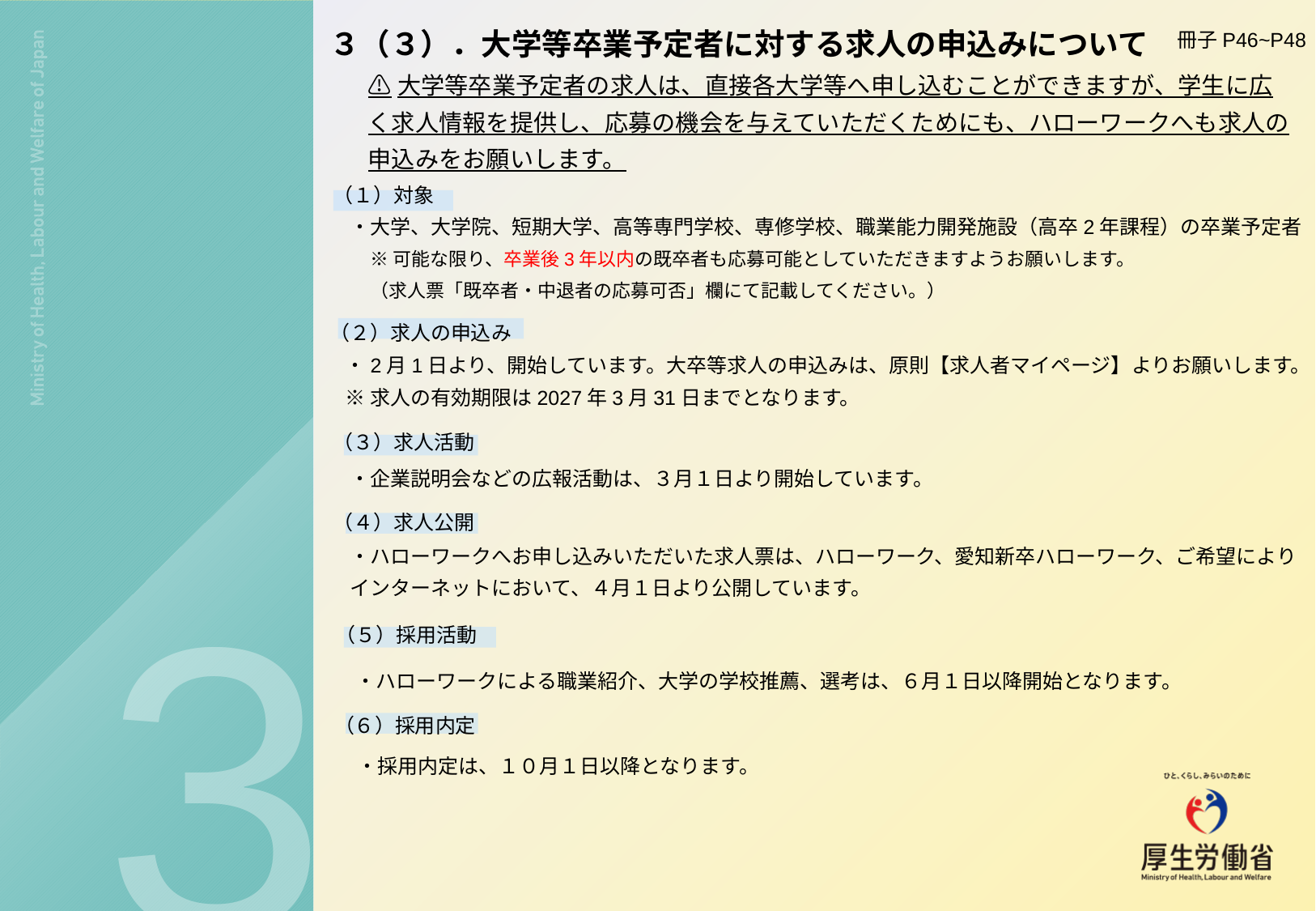

３（３）．大学等卒業予定者に対する求人の申込みについて
冊子P46~P48
⚠大学等卒業予定者の求人は、直接各大学等へ申し込むことができますが、学生に広く求人情報を提供し、応募の機会を与えていただくためにも、ハローワークへも求人の申込みをお願いします。
（１）対象
・大学、大学院、短期大学、高等専門学校、専修学校、職業能力開発施設（高卒2年課程）の卒業予定者
※可能な限り、卒業後3年以内の既卒者も応募可能としていただきますようお願いします。
（求人票「既卒者・中退者の応募可否」欄にて記載してください。）
（２）求人の申込み
・2月1日より、開始しています。大卒等求人の申込みは、原則【求人者マイページ】よりお願いします。
※求人の有効期限は2027年3月31日までとなります。
（３）求人活動
・企業説明会などの広報活動は、３月１日より開始しています。
（４）求人公開
3
・ハローワークへお申し込みいただいた求人票は、ハローワーク、愛知新卒ハローワーク、ご希望によりインターネットにおいて、４月１日より公開しています。
（５）採用活動
・ハローワークによる職業紹介、大学の学校推薦、選考は、６月１日以降開始となります。
（６）採用内定
・採用内定は、１０月１日以降となります。